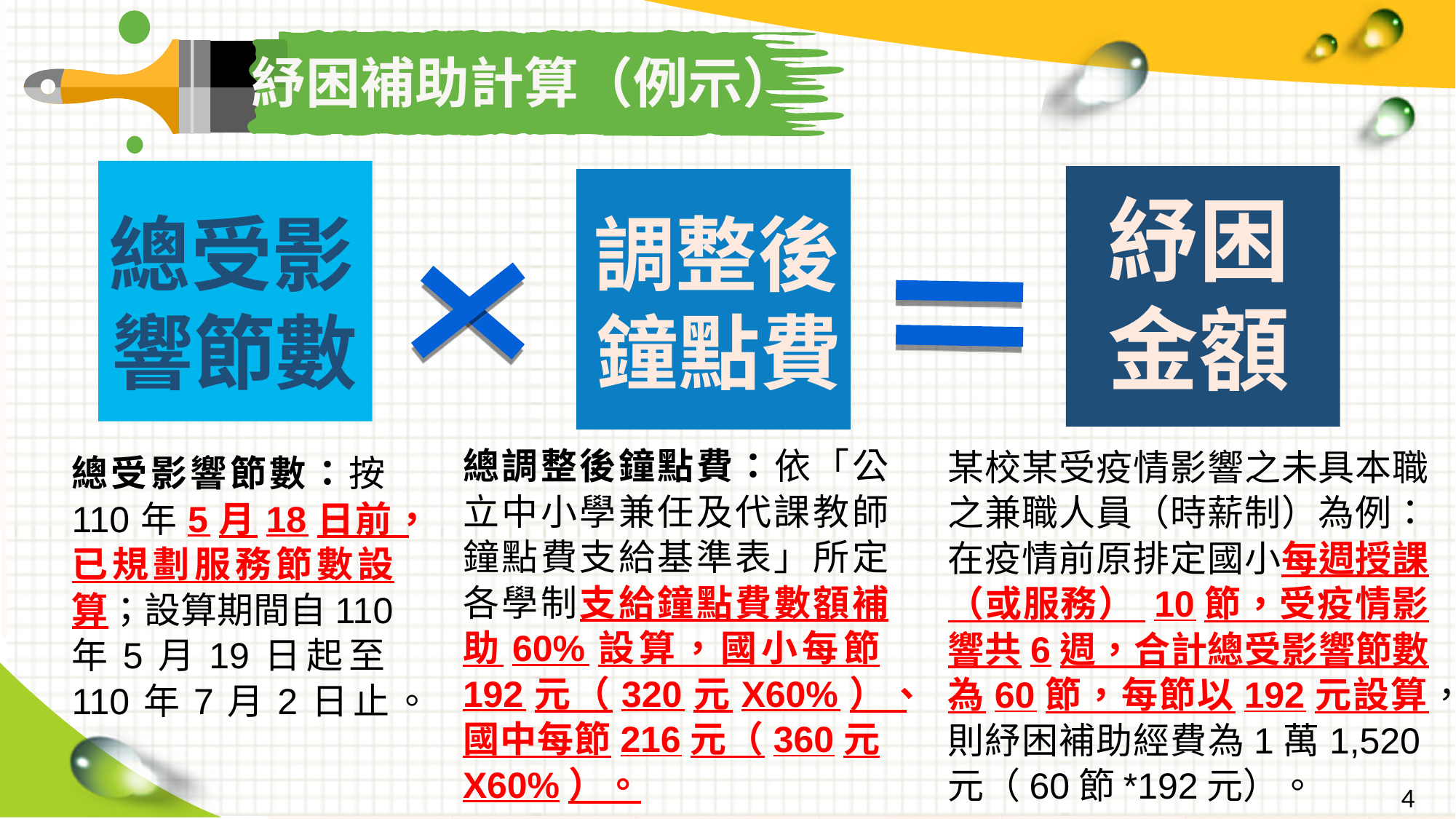

紓困補助計算（例示）

紓困金額
總受影響節數
調整後鐘點費

總調整後鐘點費：依「公立中小學兼任及代課教師鐘點費支給基準表」所定各學制支給鐘點費數額補助60%設算，國小每節192元（320元X60%）、國中每節216元（360元X60%）。
某校某受疫情影響之未具本職之兼職人員（時薪制）為例：在疫情前原排定國小每週授課（或服務） 10節，受疫情影響共6週，合計總受影響節數為60節，每節以192元設算，則紓困補助經費為1萬1,520元（60節*192元）。
總受影響節數：按110年5月18日前，已規劃服務節數設算；設算期間自110年5月19日起至110年7月2日止。
4